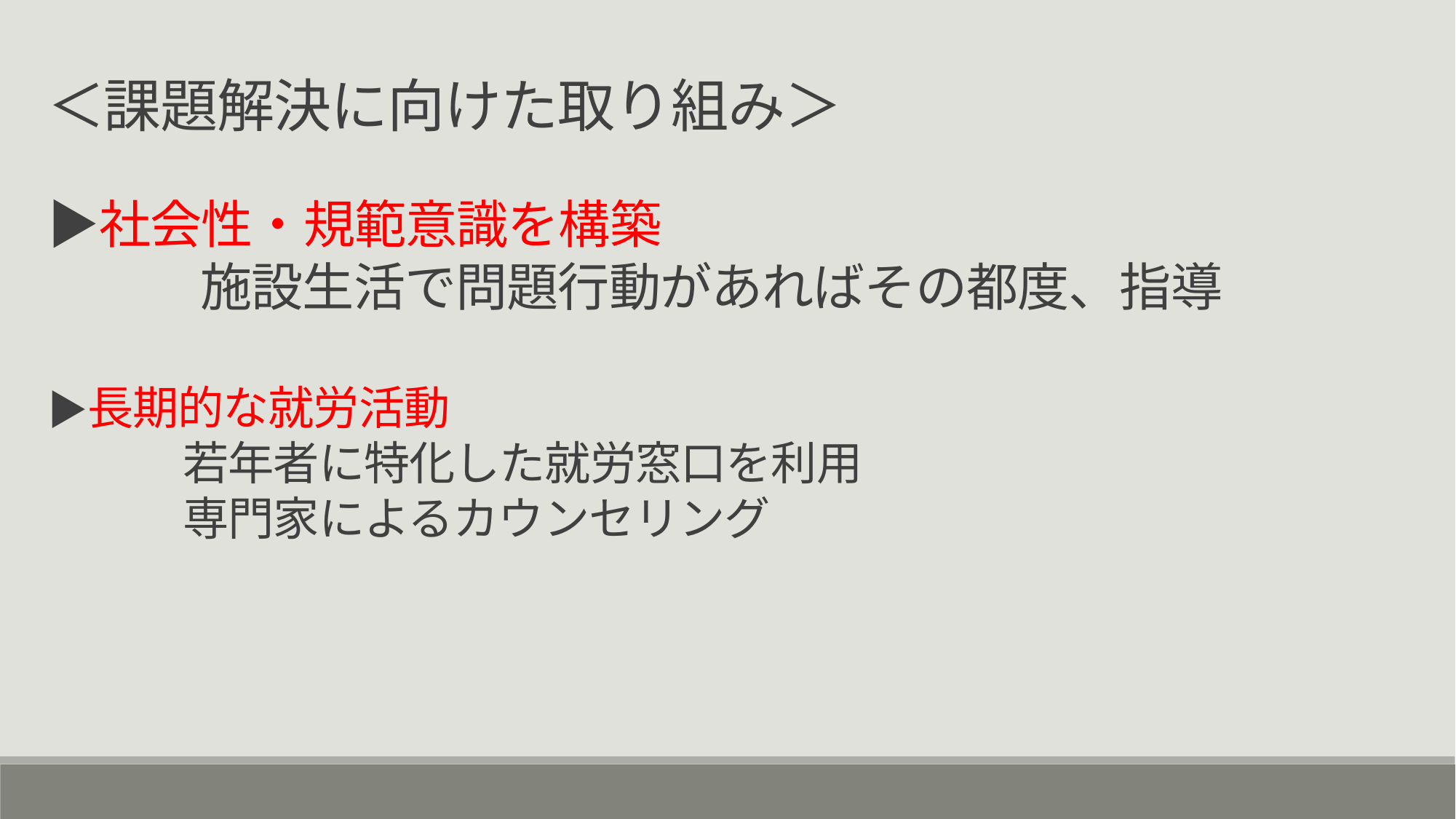

＜課題解決に向けた取り組み＞
▶社会性・規範意識を構築
　　　施設生活で問題行動があればその都度、指導
▶長期的な就労活動
　　　若年者に特化した就労窓口を利用
　　　専門家によるカウンセリング